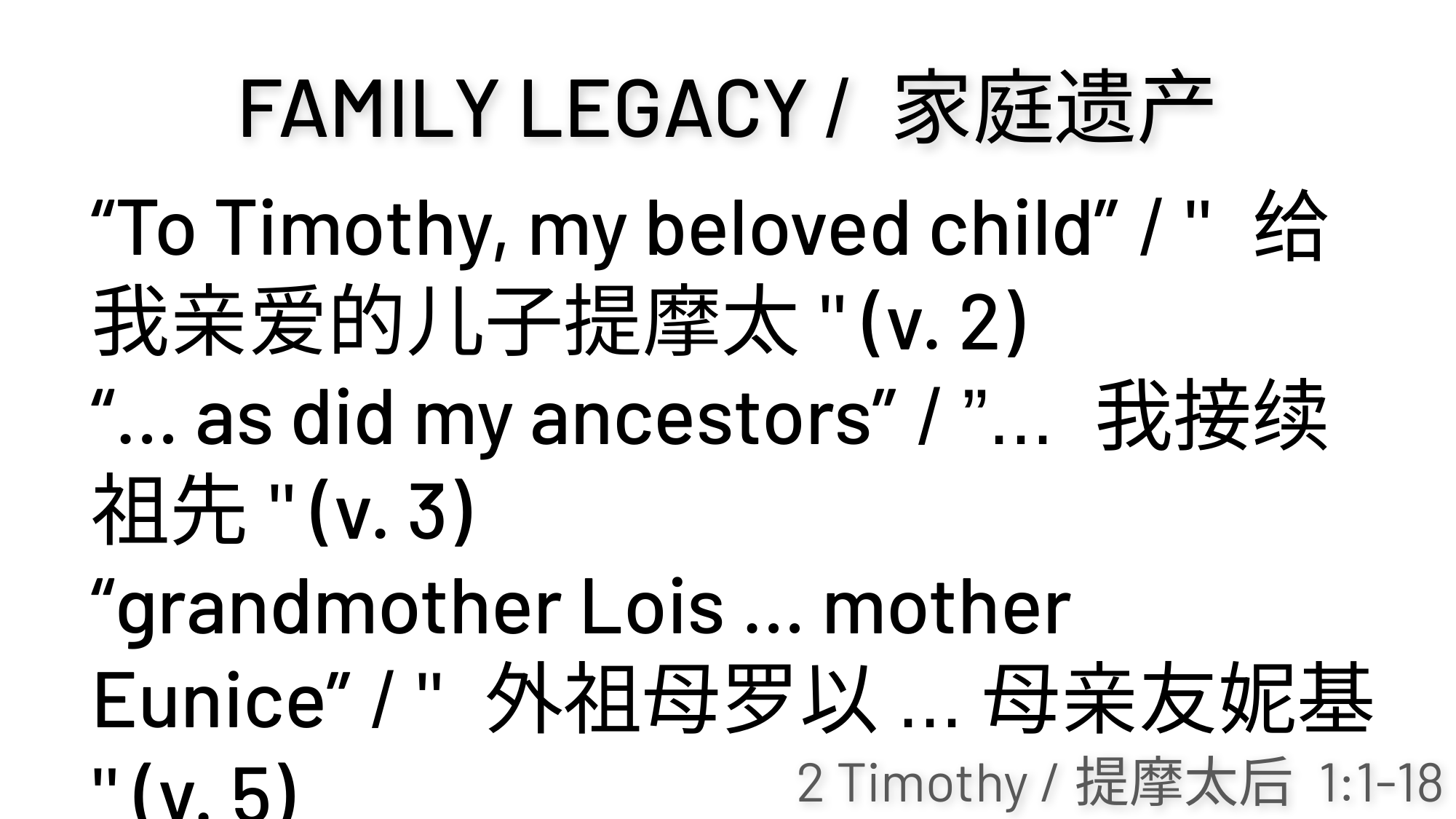

FAMILY LEGACY / 家庭遗产
“To Timothy, my beloved child” / " 给我亲爱的儿子提摩太" (v. 2)
“… as did my ancestors” / ”... 我接续祖先" (v. 3)
“grandmother Lois … mother Eunice” / " 外祖母罗以...母亲友妮基" (v. 5)
2 Timothy /提摩太后 1:1-18